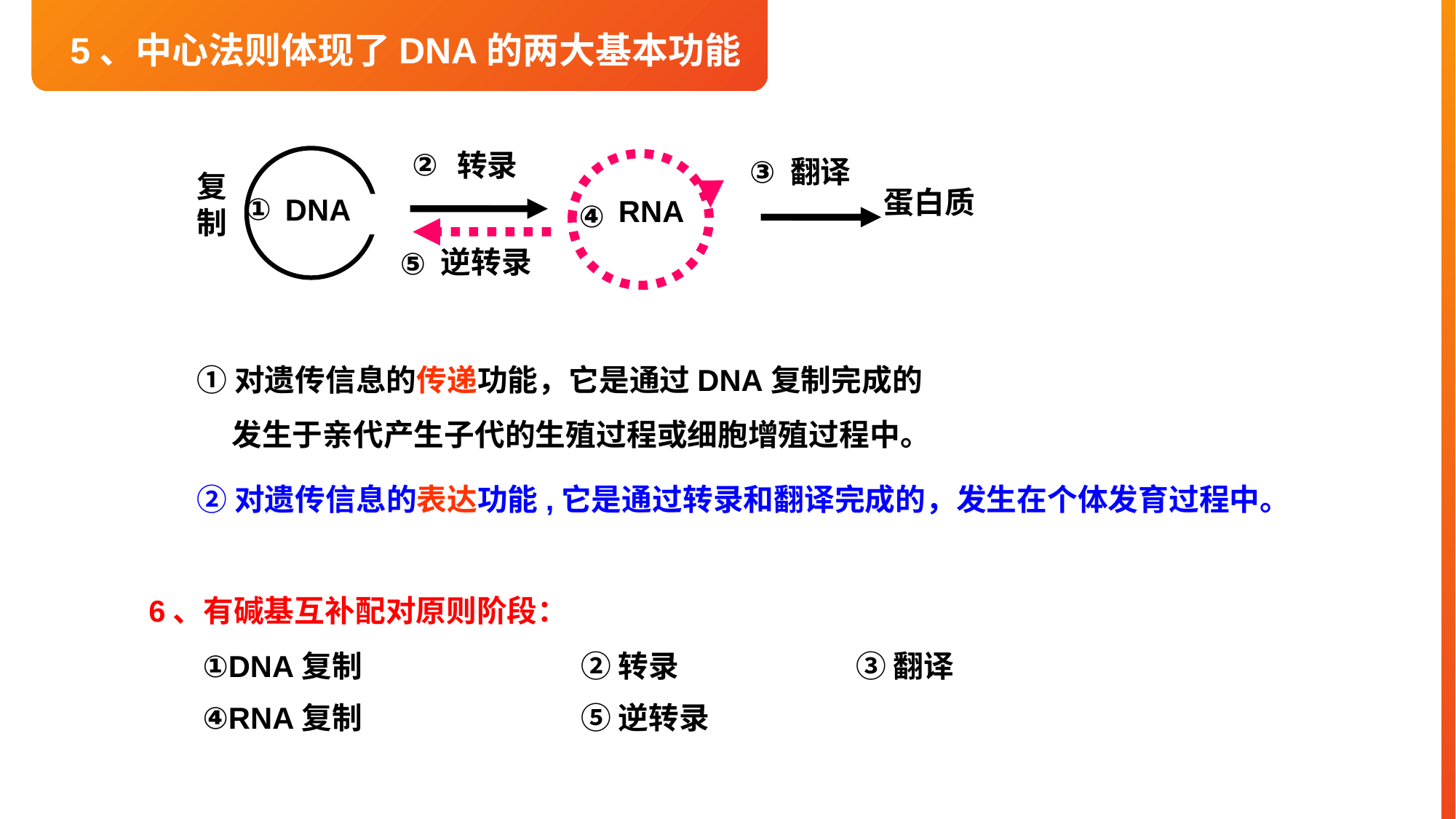

5、中心法则体现了DNA的两大基本功能
②
转录
③
翻译

复制
蛋白质
①
DNA

RNA
④

逆转录
⑤
①对遗传信息的传递功能，它是通过DNA复制完成的
    发生于亲代产生子代的生殖过程或细胞增殖过程中。
②对遗传信息的表达功能,它是通过转录和翻译完成的，发生在个体发育过程中。
6、有碱基互补配对原则阶段：
②转录
③翻译
①DNA复制
④RNA复制
⑤逆转录